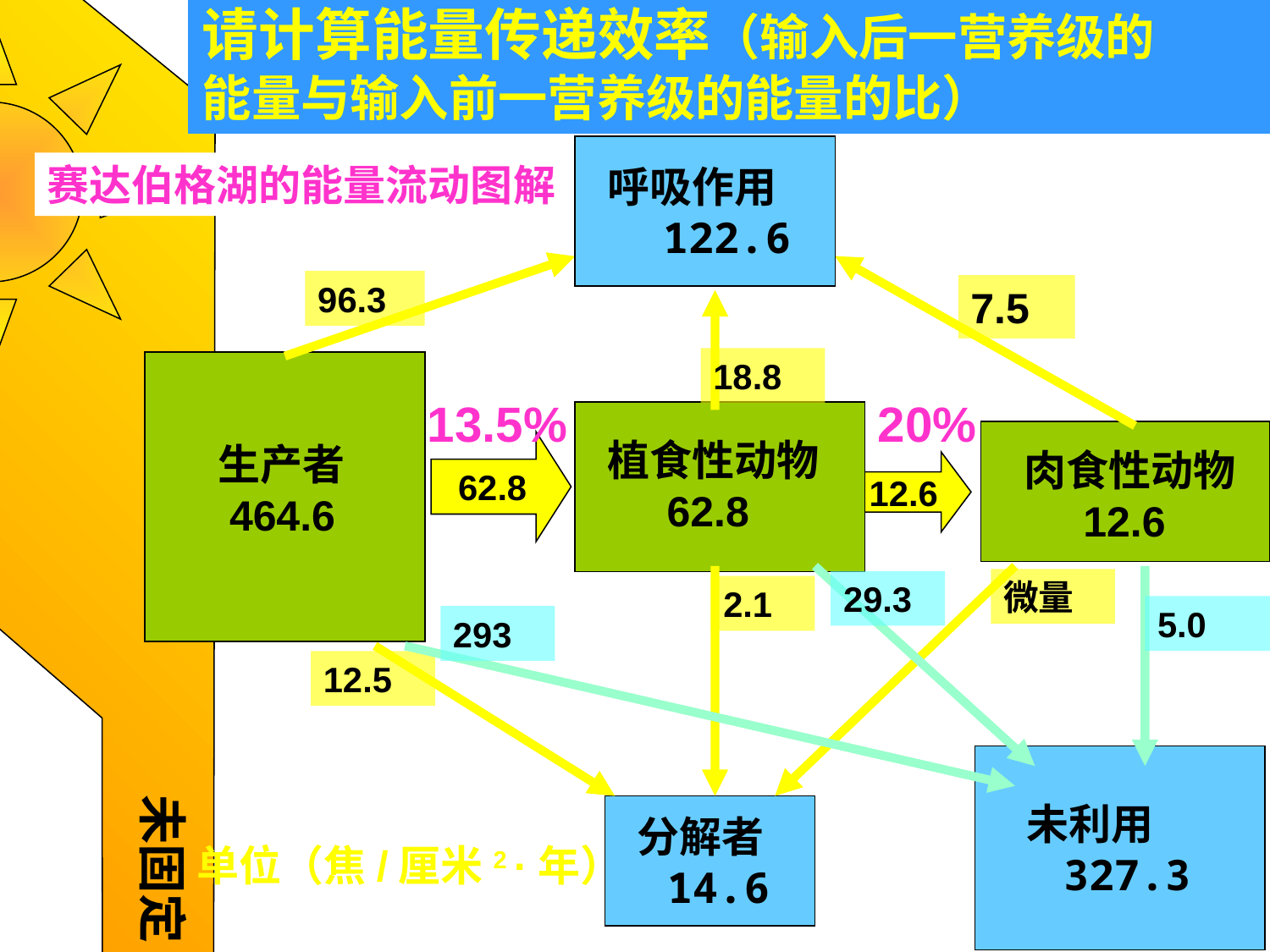

植食性动物
     62.8
生产者
 464.6
62.8
肉食性动物
     12.6
12.6
未固定
请计算能量传递效率（输入后一营养级的
能量与输入前一营养级的能量的比）
 呼吸作用
   122.6
赛达伯格湖的能量流动图解

96.3
7.5

18.8
13.5%
20%

微量
29.3
2.1
5.0
293

12.5
   未利用
   327.3
 分解者
  14.6
单位（焦/厘米2 ·年）